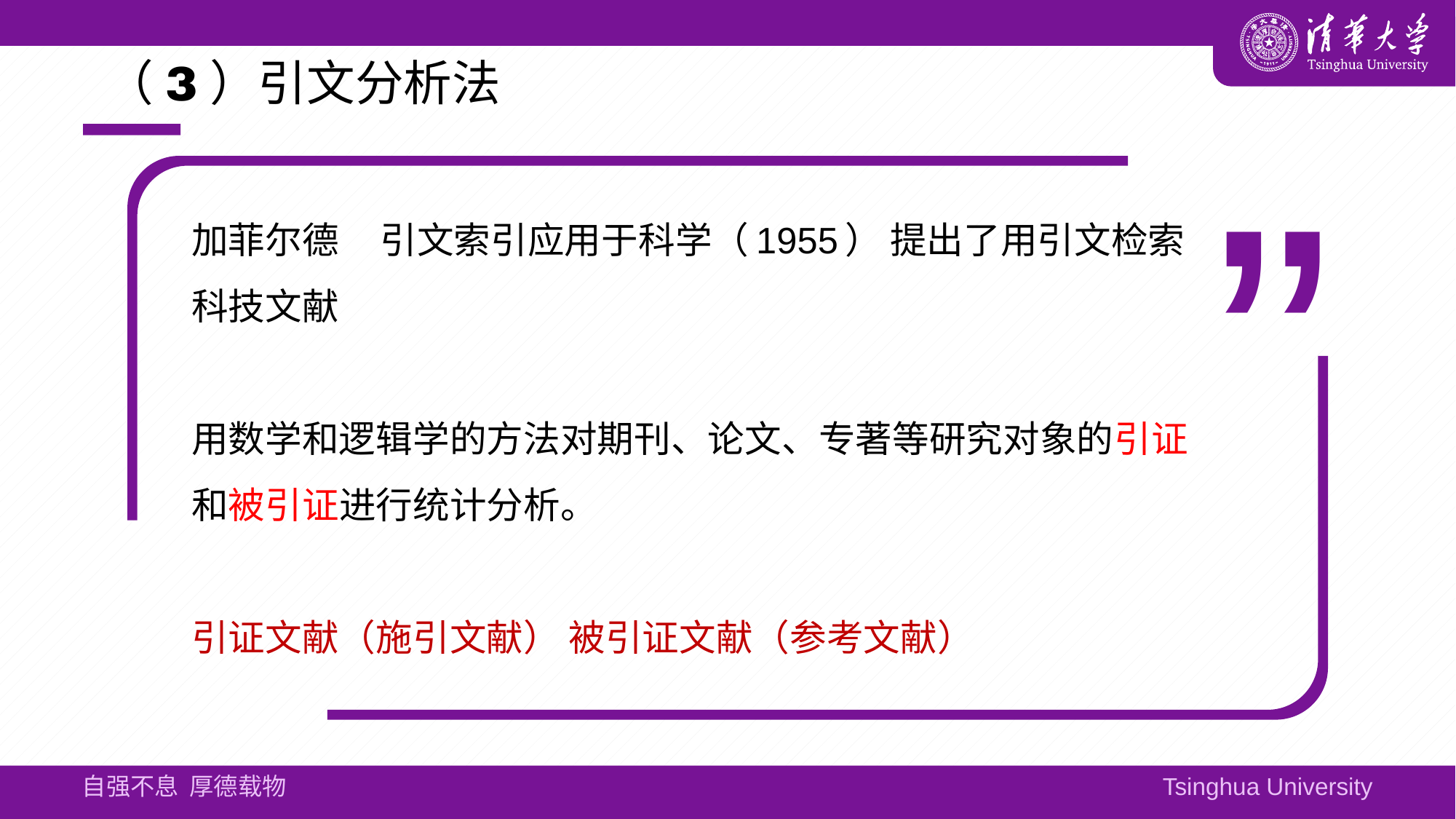

# （3）引文分析法
加菲尔德     引文索引应用于科学（1955） 提出了用引文检索科技文献

用数学和逻辑学的方法对期刊、论文、专著等研究对象的引证和被引证进行统计分析。

引证文献（施引文献） 被引证文献（参考文献）